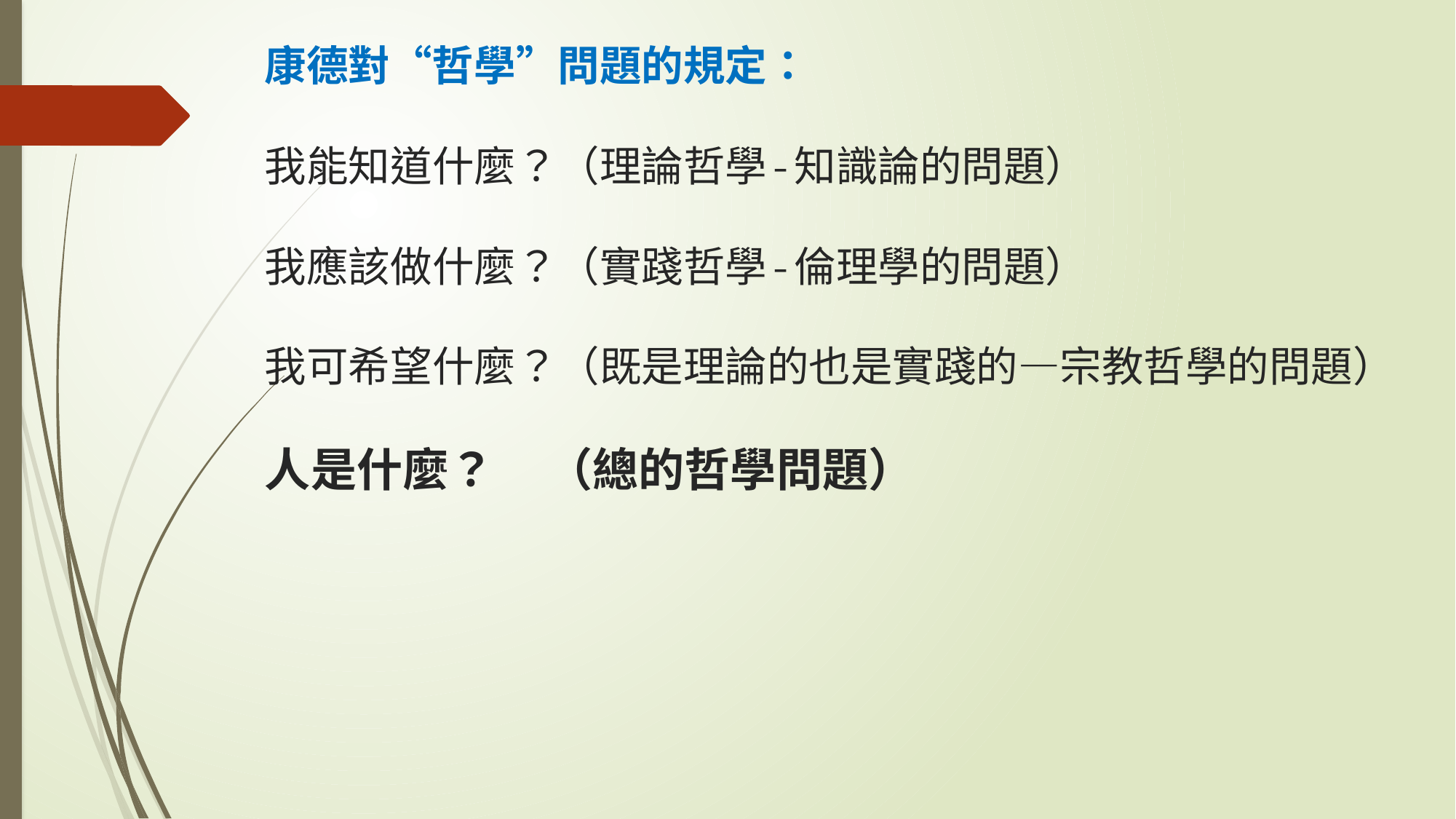

# 康德對“哲學”問題的規定： 我能知道什麼？（理論哲學-知識論的問題） 我應該做什麼？（實踐哲學-倫理學的問題） 我可希望什麼？（既是理論的也是實踐的—宗教哲學的問題） 人是什麼？     （總的哲學問題）